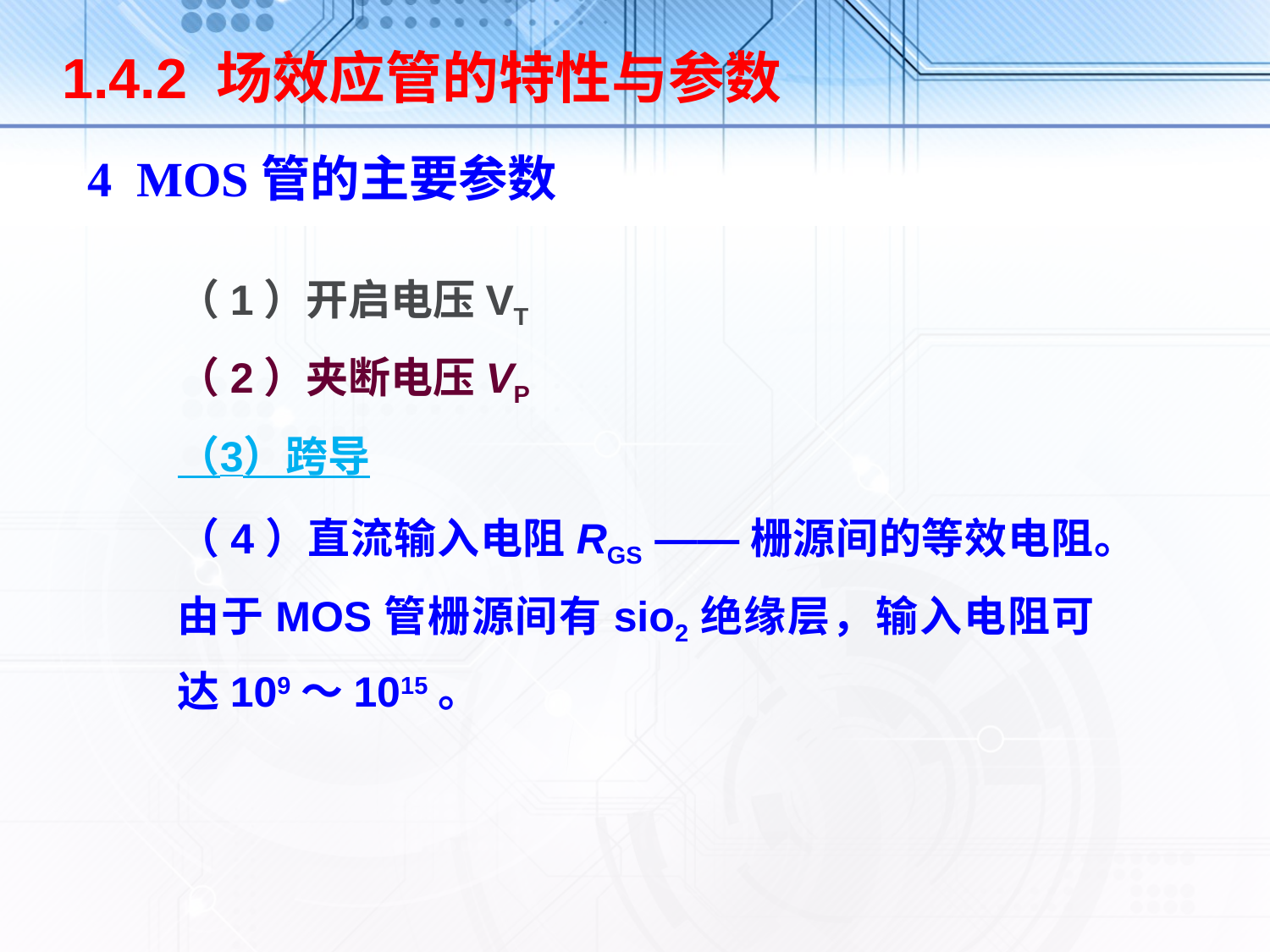

1.4.2 场效应管的特性与参数

# 4  MOS管的主要参数
（1）开启电压VT
（2）夹断电压VP
（3）跨导
（4）直流输入电阻RGS ——栅源间的等效电阻。由于MOS管栅源间有sio2绝缘层，输入电阻可达109～1015。